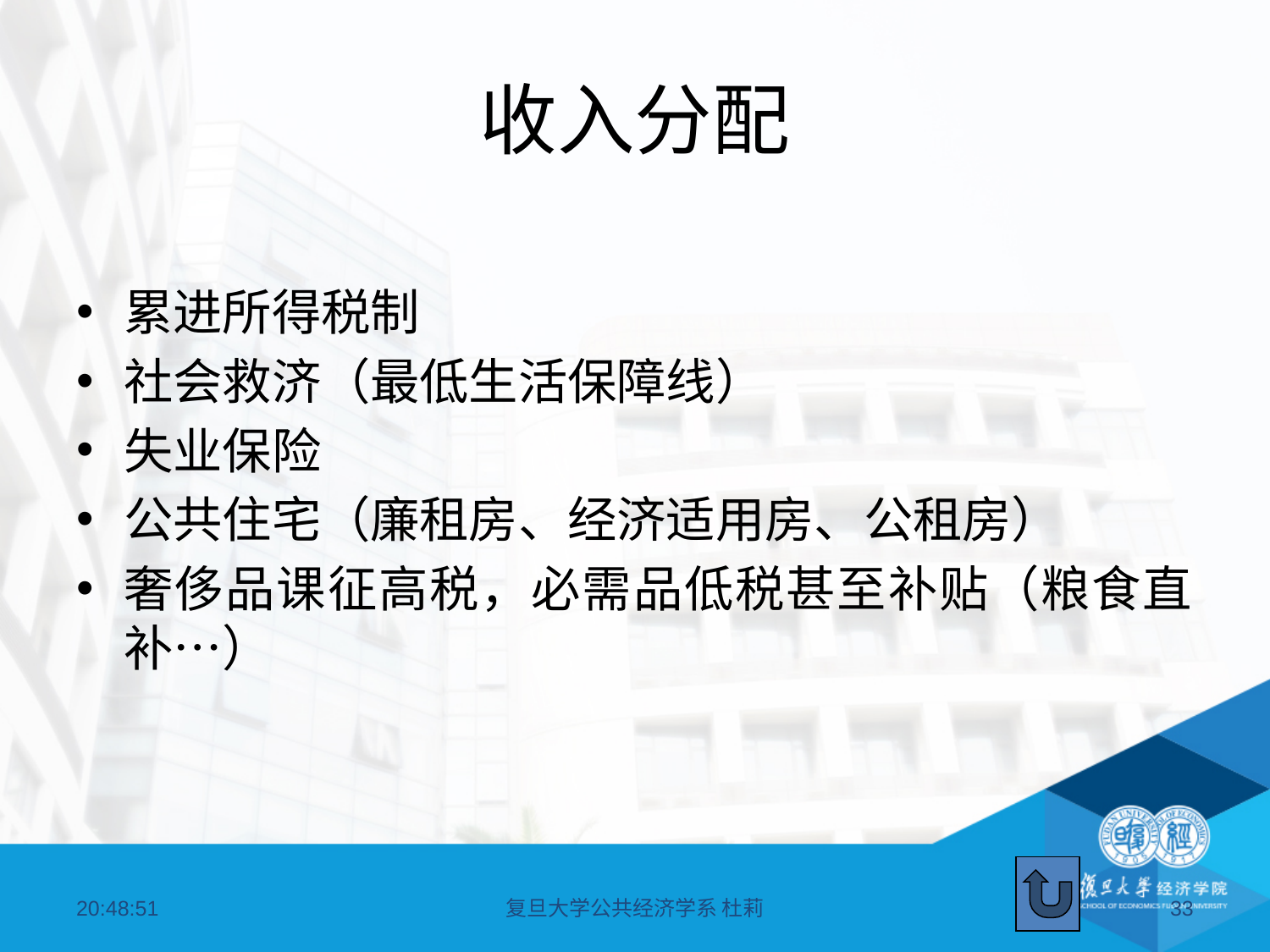

# 收入分配
累进所得税制
社会救济（最低生活保障线）
失业保险
公共住宅（廉租房、经济适用房、公租房）
奢侈品课征高税，必需品低税甚至补贴（粮食直补…）

20:48:51
复旦大学公共经济学系 杜莉
33